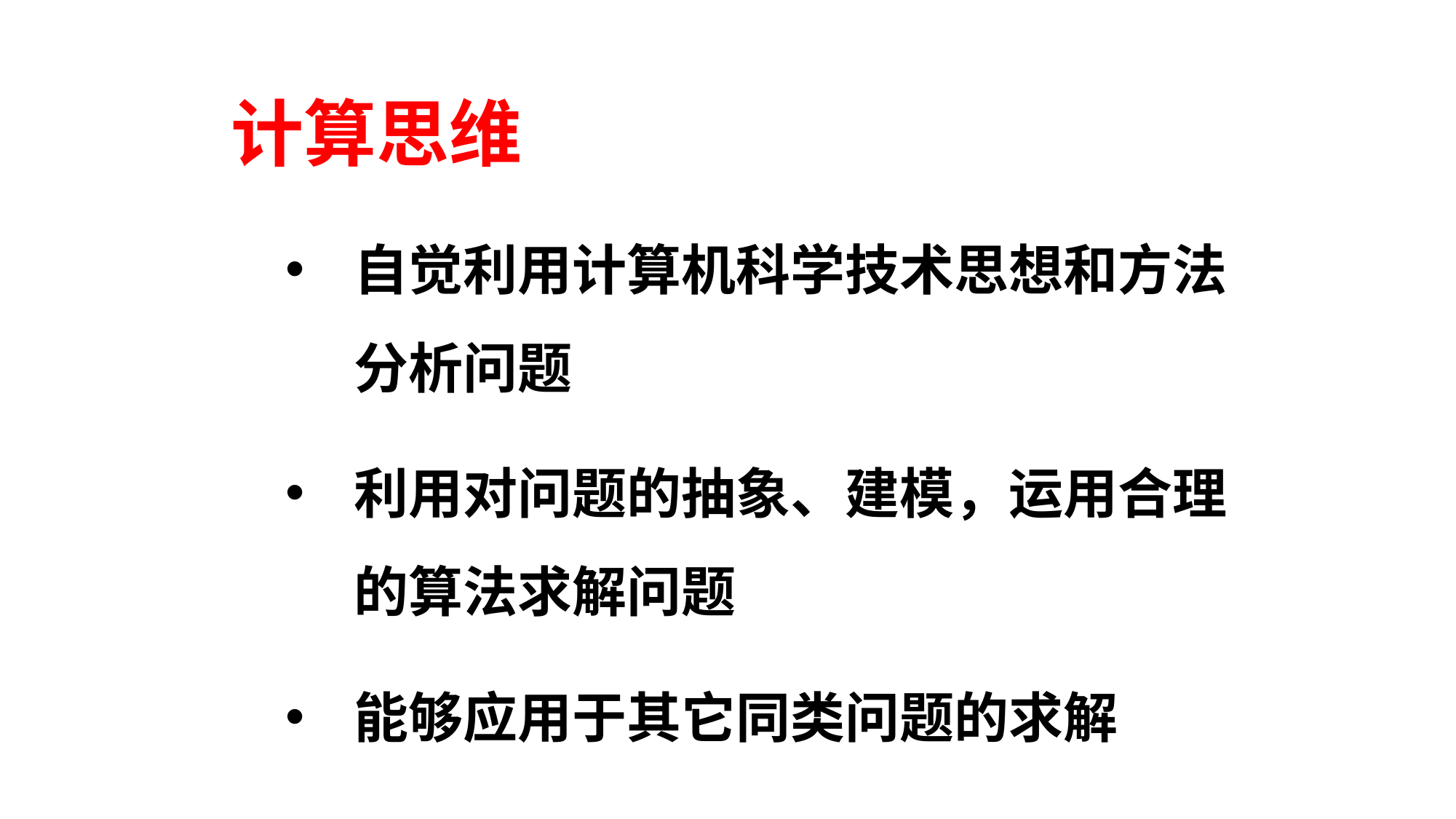

计算思维
自觉利用计算机科学技术思想和方法分析问题
利用对问题的抽象、建模，运用合理的算法求解问题
能够应用于其它同类问题的求解